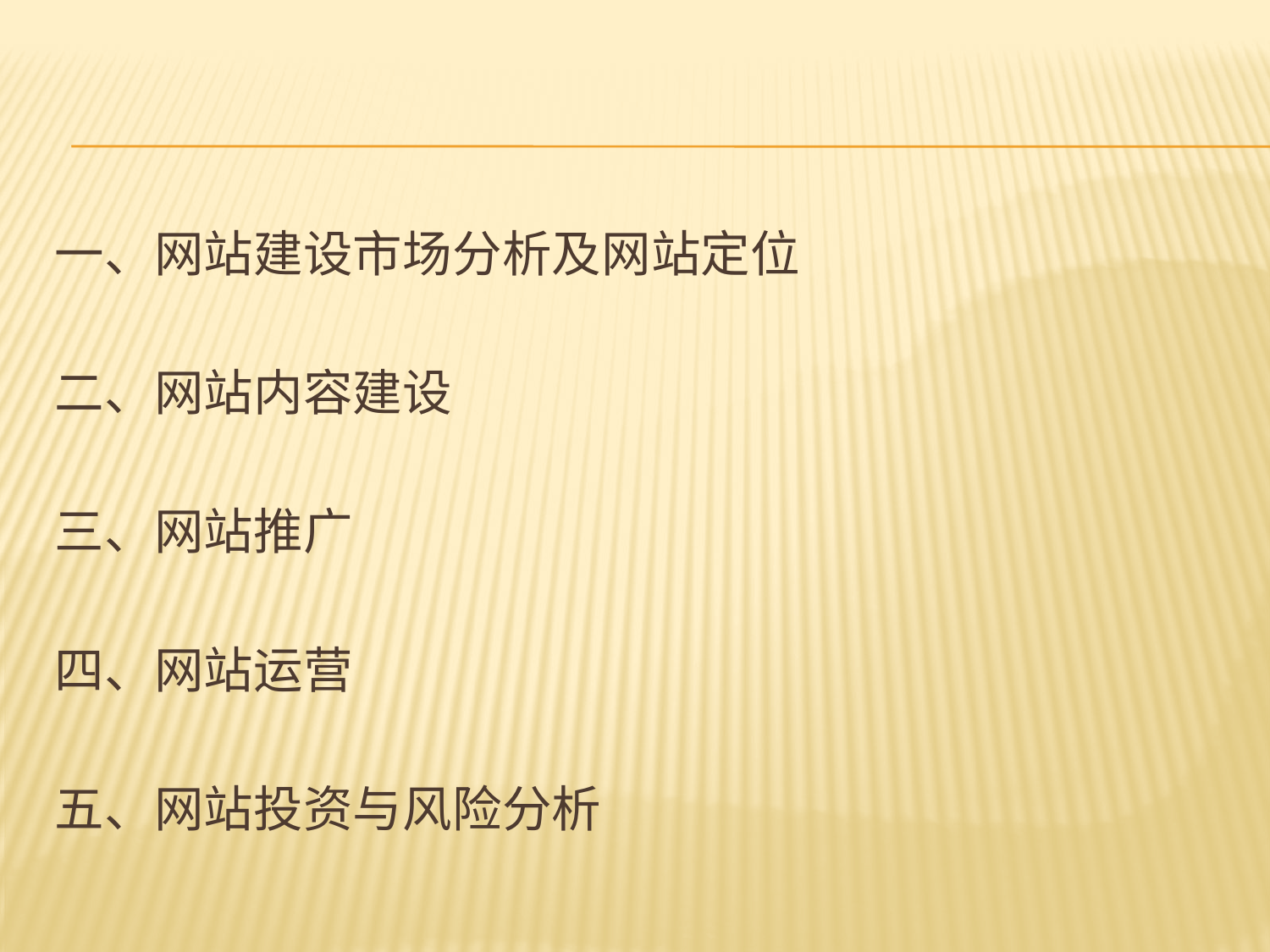

#
一、网站建设市场分析及网站定位

二、网站内容建设

三、网站推广

四、网站运营

五、网站投资与风险分析